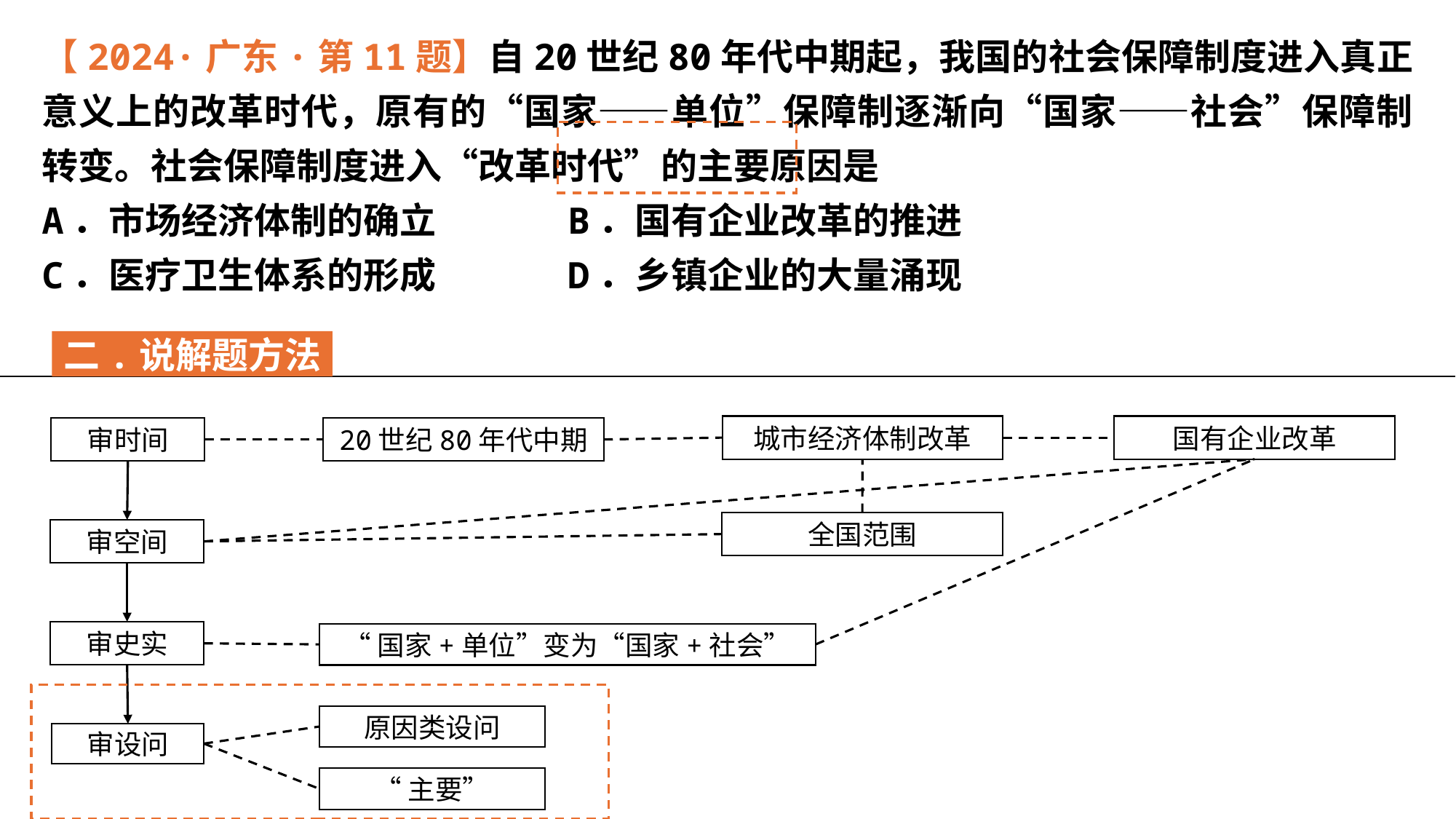

【2024·广东·第11题】自20世纪80年代中期起，我国的社会保障制度进入真正意义上的改革时代，原有的“国家——单位”保障制逐渐向“国家——社会”保障制转变。社会保障制度进入“改革时代”的主要原因是
A．市场经济体制的确立               B．国有企业改革的推进
C．医疗卫生体系的形成               D．乡镇企业的大量涌现

二.说解题方法
城市经济体制改革
国有企业改革
审时间
20世纪80年代中期
全国范围
审空间
审史实
“国家+单位”变为“国家+社会”

原因类设问
审设问
“主要”